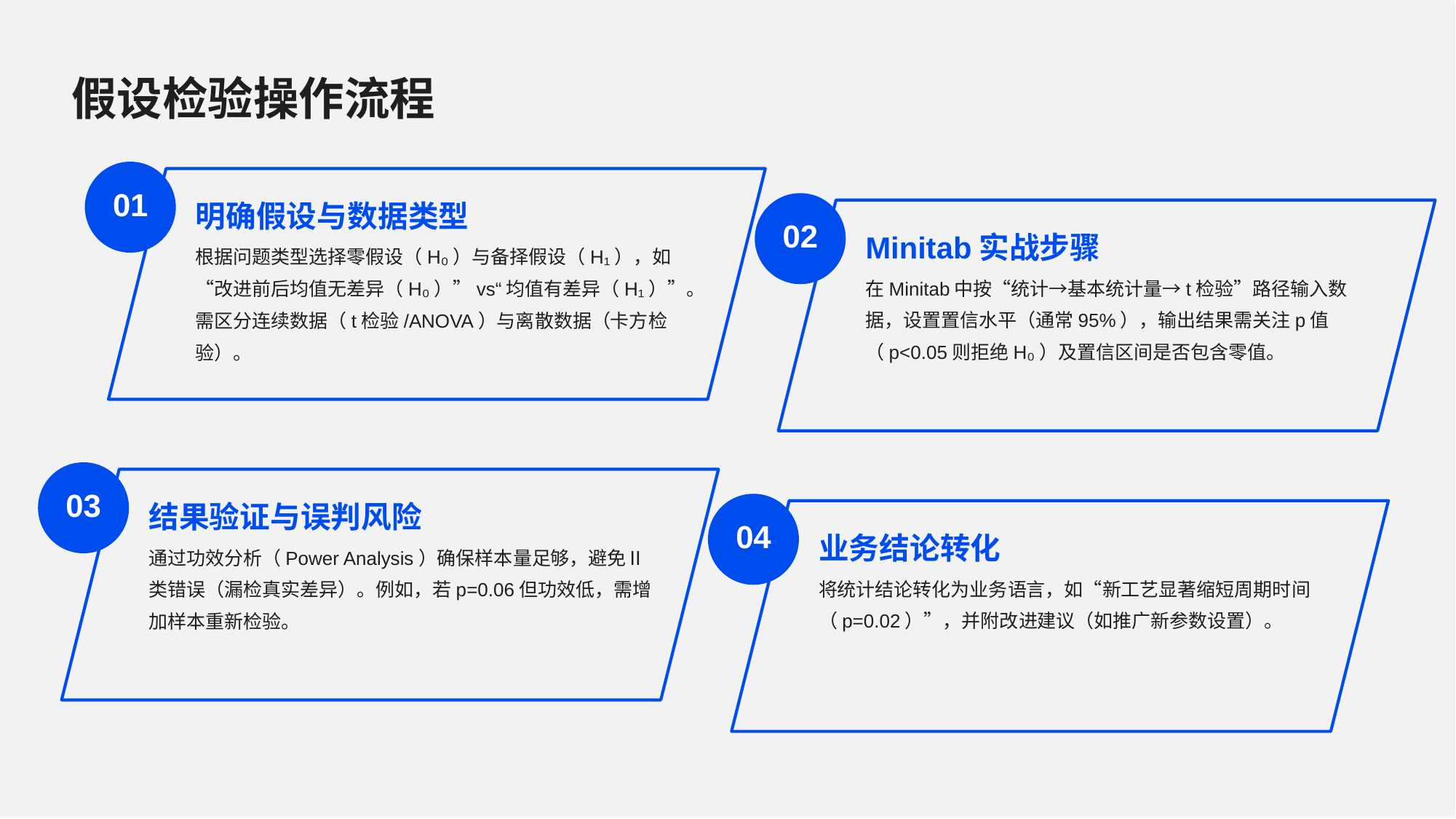

假设检验操作流程

01
明确假设与数据类型

02
Minitab实战步骤
根据问题类型选择零假设（H₀）与备择假设（H₁），如“改进前后均值无差异（H₀）”vs“均值有差异（H₁）”。需区分连续数据（t检验/ANOVA）与离散数据（卡方检验）。
在Minitab中按“统计→基本统计量→t检验”路径输入数据，设置置信水平（通常95%），输出结果需关注p值（p<0.05则拒绝H₀）及置信区间是否包含零值。

03
结果验证与误判风险

04
业务结论转化
通过功效分析（Power Analysis）确保样本量足够，避免Ⅱ类错误（漏检真实差异）。例如，若p=0.06但功效低，需增加样本重新检验。
将统计结论转化为业务语言，如“新工艺显著缩短周期时间（p=0.02）”，并附改进建议（如推广新参数设置）。